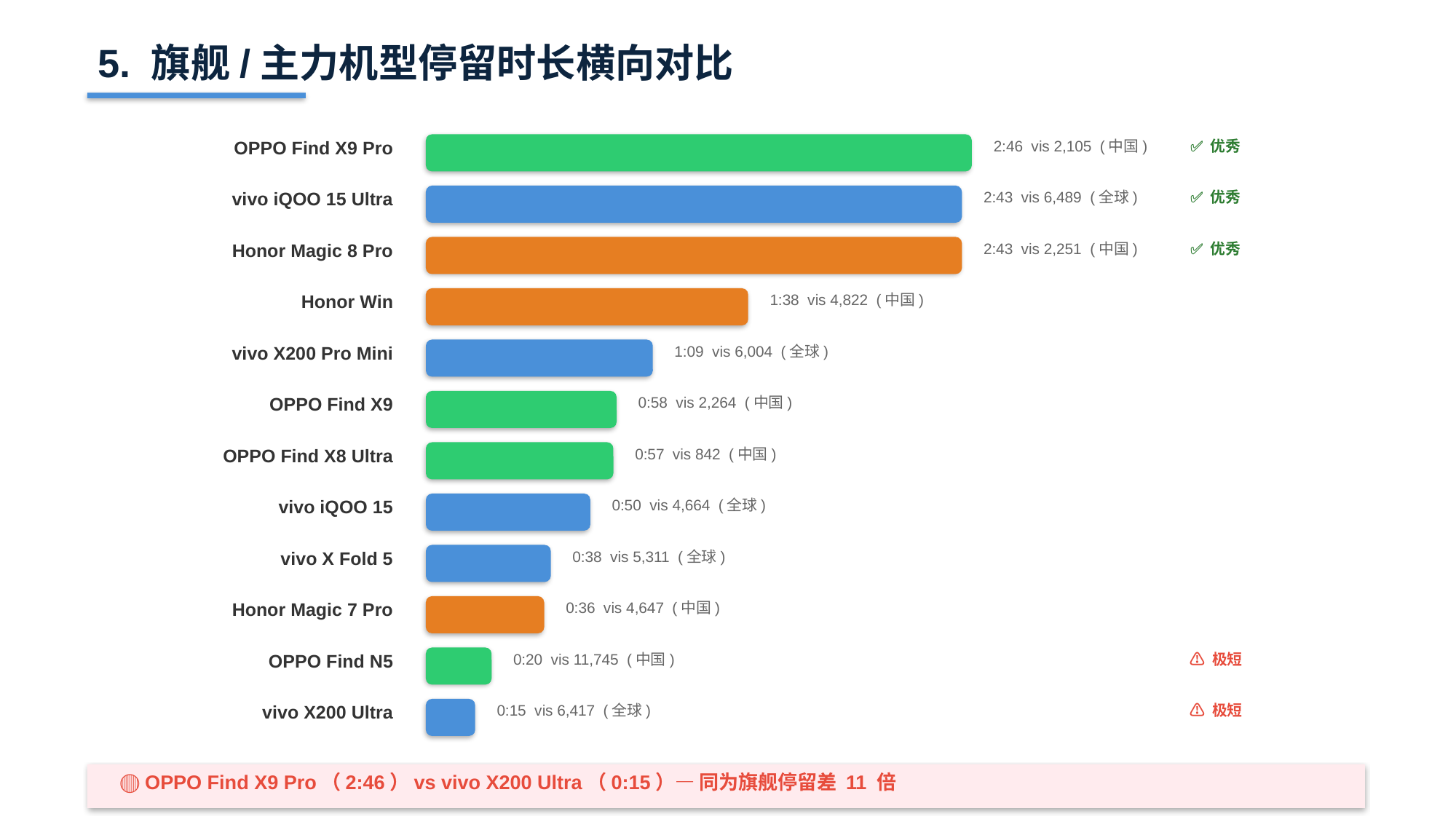

5. 旗舰/主力机型停留时长横向对比

OPPO Find X9 Pro
2:46  vis 2,105  (中国)
✅ 优秀

vivo iQOO 15 Ultra
2:43  vis 6,489  (全球)
✅ 优秀

Honor Magic 8 Pro
2:43  vis 2,251  (中国)
✅ 优秀

Honor Win
1:38  vis 4,822  (中国)

vivo X200 Pro Mini
1:09  vis 6,004  (全球)

OPPO Find X9
0:58  vis 2,264  (中国)

OPPO Find X8 Ultra
0:57  vis 842  (中国)

vivo iQOO 15
0:50  vis 4,664  (全球)

vivo X Fold 5
0:38  vis 5,311  (全球)

Honor Magic 7 Pro
0:36  vis 4,647  (中国)

OPPO Find N5
0:20  vis 11,745  (中国)
⚠️ 极短

vivo X200 Ultra
0:15  vis 6,417  (全球)
⚠️ 极短

🔴 OPPO Find X9 Pro（2:46）vs vivo X200 Ultra（0:15）— 同为旗舰停留差 11 倍